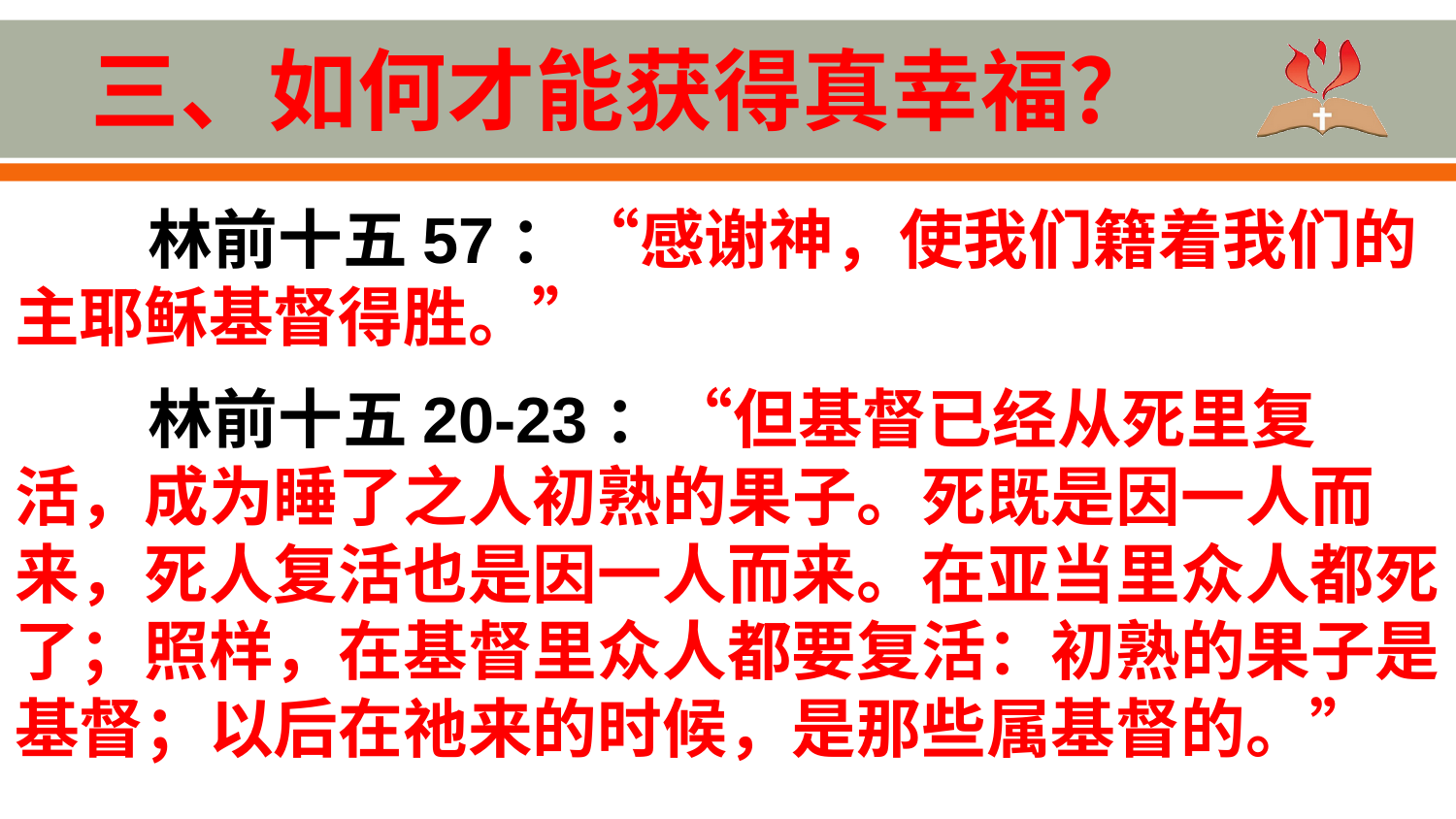

# 三、如何才能获得真幸福？
        林前十五57：“感谢神，使我们籍着我们的主耶稣基督得胜。”
        林前十五20-23：“但基督已经从死里复活，成为睡了之人初熟的果子。死既是因一人而来，死人复活也是因一人而来。在亚当里众人都死了；照样，在基督里众人都要复活：初熟的果子是基督；以后在祂来的时候，是那些属基督的。”